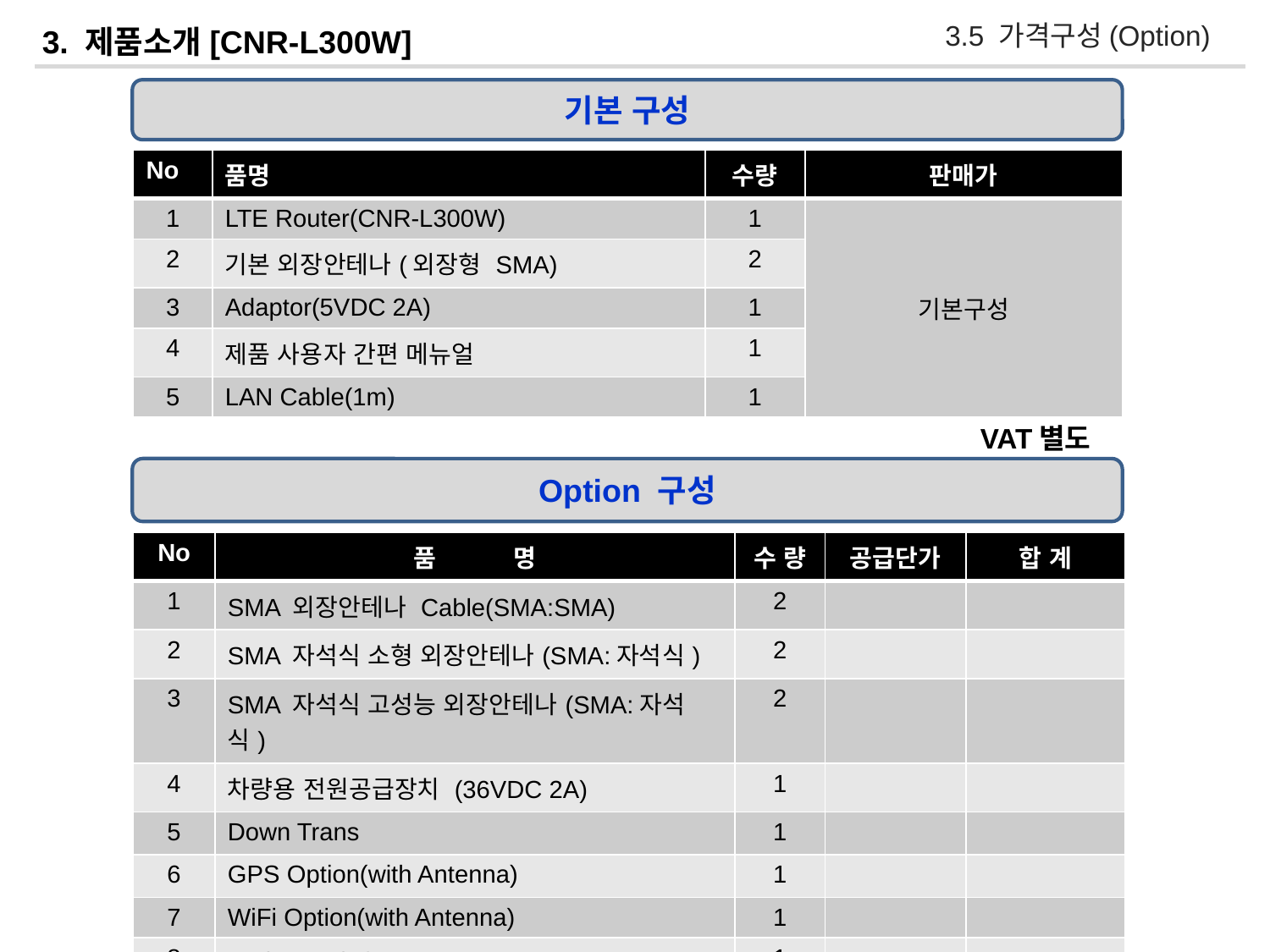

3.5 가격구성(Option)
3. 제품소개[CNR-L300W]
기본 구성
| No | 품명 | 수량 | 판매가 |
| --- | --- | --- | --- |
| 1 | LTE Router(CNR-L300W) | 1 | 기본구성 |
| 2 | 기본 외장안테나(외장형 SMA) | 2 |  |
| 3 | Adaptor(5VDC 2A) | 1 |  |
| 4 | 제품 사용자 간편 메뉴얼 | 1 |  |
| 5 | LAN Cable(1m) | 1 |  |
VAT별도
Option 구성
| No | 품 명 | 수 량 | 공급단가 | 합 계 |
| --- | --- | --- | --- | --- |
| 1 | SMA 외장안테나 Cable(SMA:SMA) | 2 |  |  |
| 2 | SMA 자석식 소형 외장안테나(SMA:자석식) | 2 |  |  |
| 3 | SMA 자석식 고성능 외장안테나(SMA:자석식) | 2 |  |  |
| 4 | 차량용 전원공급장치 (36VDC 2A) | 1 |  |  |
| 5 | Down Trans | 1 |  |  |
| 6 | GPS Option(with Antenna) | 1 |  |  |
| 7 | WiFi Option(with Antenna) | 1 |  |  |
| 8 | 고정용 브라켓 | 1 |  |  |